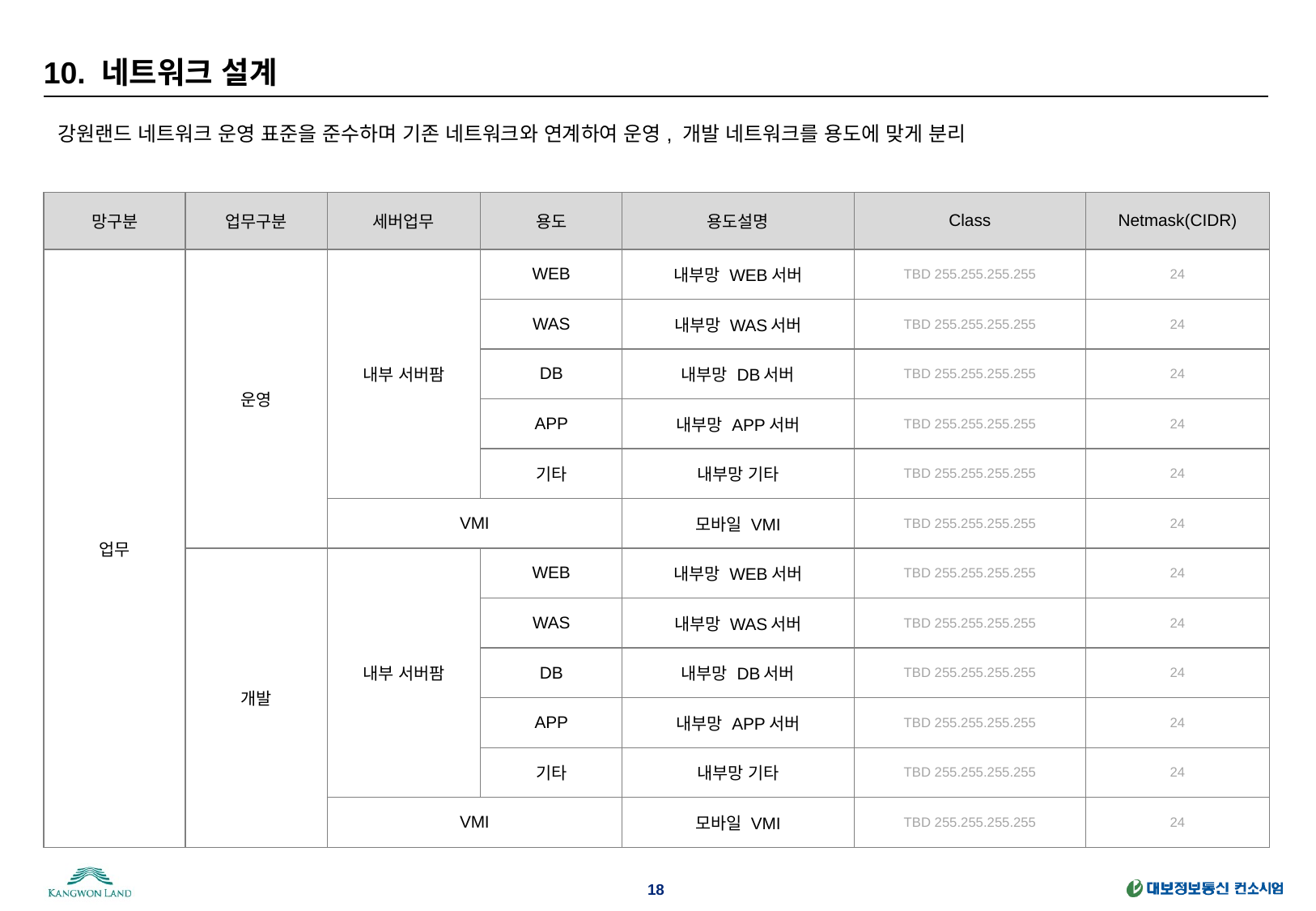

# 10. 네트워크 설계
강원랜드 네트워크 운영 표준을 준수하며 기존 네트워크와 연계하여 운영, 개발 네트워크를 용도에 맞게 분리
| 망구분 | 업무구분 | 세버업무 | 용도 | 용도설명 | Class | Netmask(CIDR) |
| --- | --- | --- | --- | --- | --- | --- |
| 업무 | 운영 | 내부 서버팜 | WEB | 내부망 WEB서버 | TBD 255.255.255.255 | 24 |
|  |  |  | WAS | 내부망 WAS서버 | TBD 255.255.255.255 | 24 |
|  |  |  | DB | 내부망 DB서버 | TBD 255.255.255.255 | 24 |
|  |  |  | APP | 내부망 APP서버 | TBD 255.255.255.255 | 24 |
|  |  |  | 기타 | 내부망 기타 | TBD 255.255.255.255 | 24 |
|  |  | VMI |  | 모바일 VMI | TBD 255.255.255.255 | 24 |
|  | 개발 | 내부 서버팜 | WEB | 내부망 WEB서버 | TBD 255.255.255.255 | 24 |
|  |  |  | WAS | 내부망 WAS서버 | TBD 255.255.255.255 | 24 |
|  |  |  | DB | 내부망 DB서버 | TBD 255.255.255.255 | 24 |
|  |  |  | APP | 내부망 APP서버 | TBD 255.255.255.255 | 24 |
|  |  |  | 기타 | 내부망 기타 | TBD 255.255.255.255 | 24 |
|  |  | VMI |  | 모바일 VMI | TBD 255.255.255.255 | 24 |
18